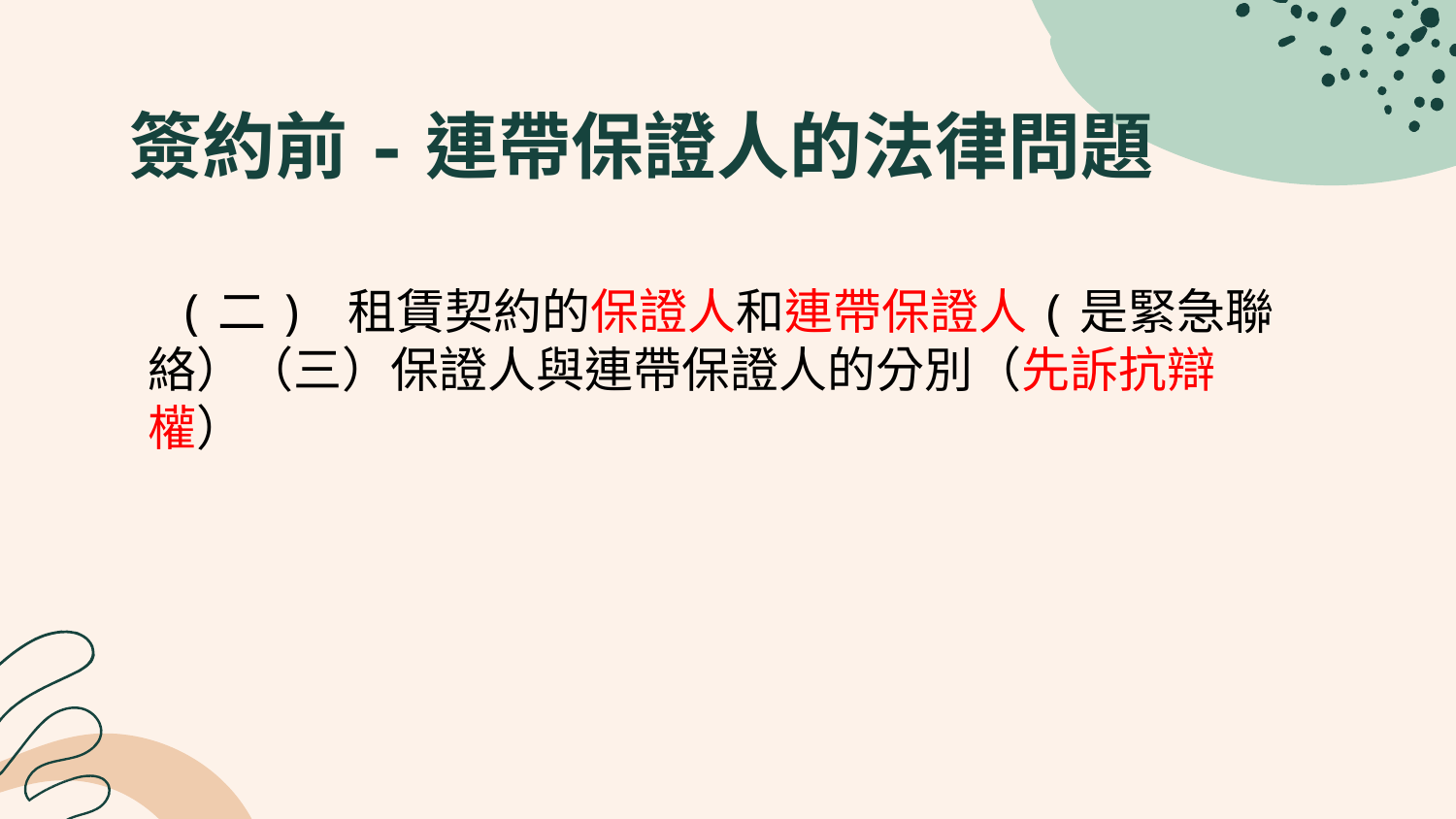

# 簽約前-連帶保證人的法律問題
 (二) 租賃契約的保證人和連帶保證人(是緊急聯絡）（三）保證人與連帶保證人的分別（先訴抗辯權）